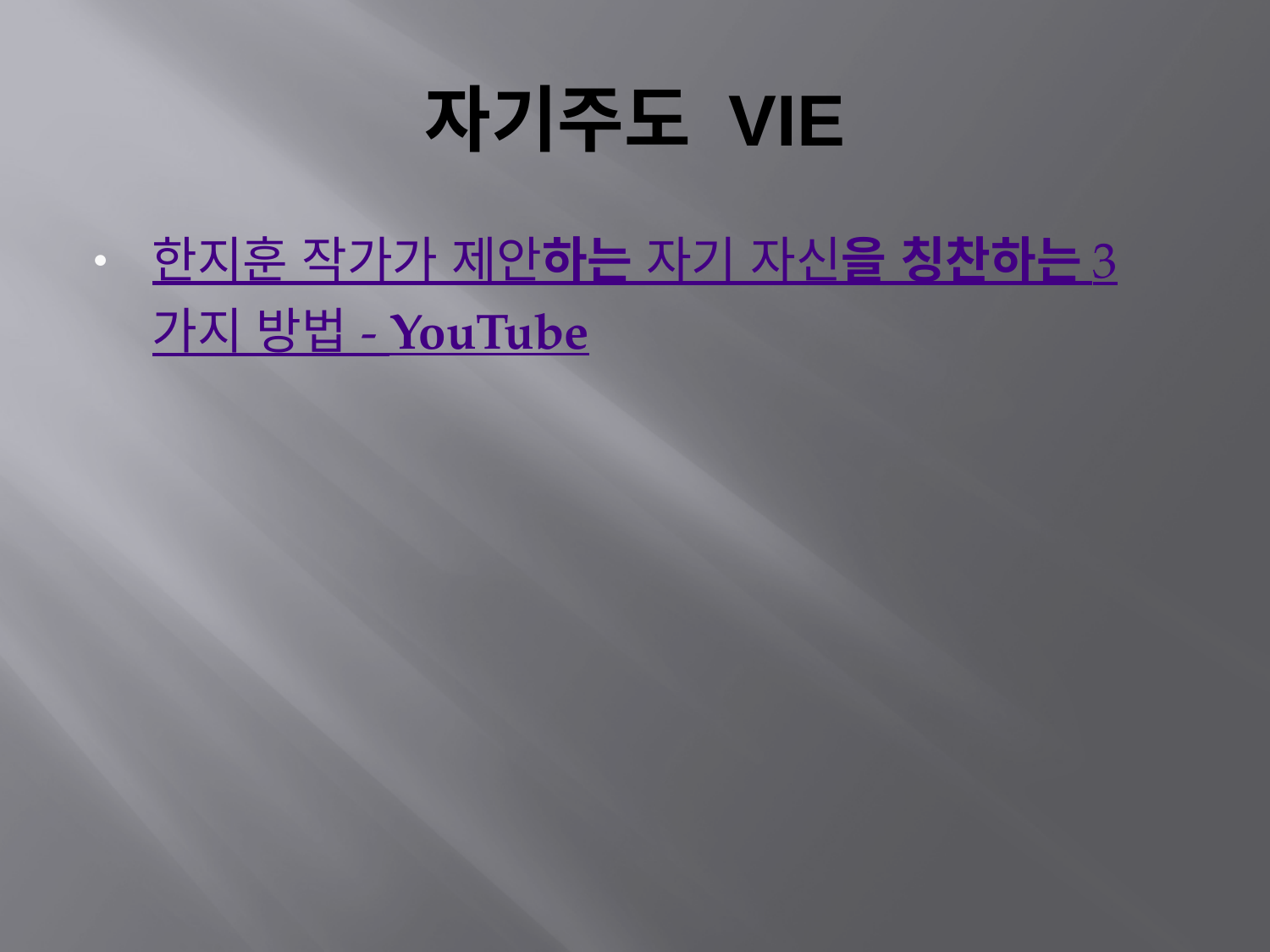

# 자기주도 VIE
한지훈 작가가 제안하는 자기 자신을 칭찬하는 3가지 방법 - YouTube